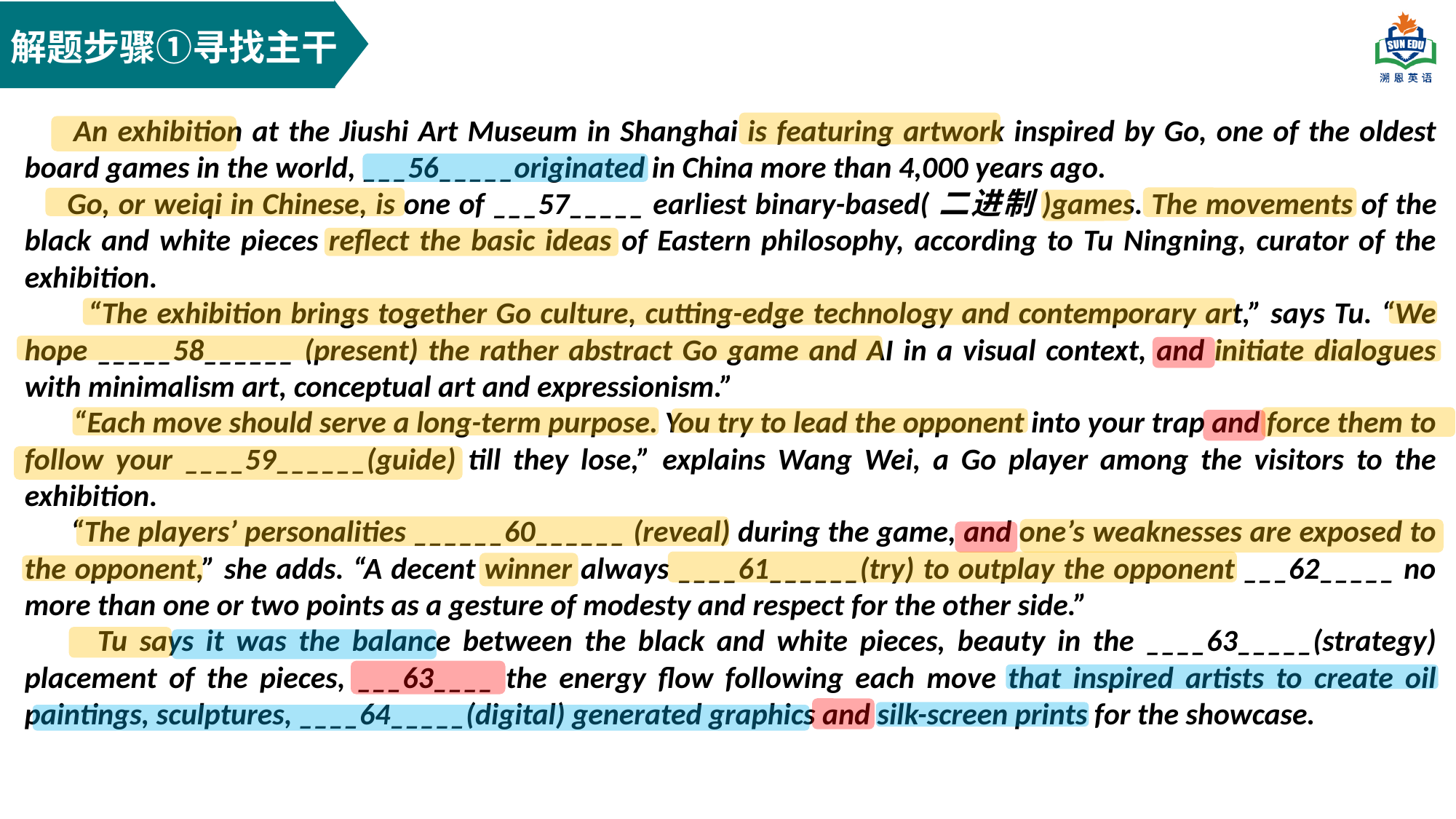

解题步骤①寻找主干
     An exhibition at the Jiushi Art Museum in Shanghai is featuring artwork inspired by Go, one of the oldest board games in the world, ___56_____originated in China more than 4,000 years ago.
     Go, or weiqi in Chinese, is one of ___57_____ earliest binary-based(二进制)games. The movements of the black and white pieces reflect the basic ideas of Eastern philosophy, according to Tu Ningning, curator of the exhibition.
       “The exhibition brings together Go culture, cutting-edge technology and contemporary art,” says Tu. “We hope _____58______ (present) the rather abstract Go game and AI in a visual context, and initiate dialogues with minimalism art, conceptual art and expressionism.”
       “Each move should serve a long-term purpose. You try to lead the opponent into your trap and force them to follow your ____59______(guide) till they lose,” explains Wang Wei, a Go player among the visitors to the exhibition.
      “The players’ personalities ______60______ (reveal) during the game, and one’s weaknesses are exposed to the opponent,” she adds. “A decent winner always ____61______(try) to outplay the opponent ___62_____ no more than one or two points as a gesture of modesty and respect for the other side.”
      Tu says it was the balance between the black and white pieces, beauty in the ____63_____(strategy) placement of the pieces, ___63____ the energy flow following each move that inspired artists to create oil paintings, sculptures, ____64_____(digital) generated graphics and silk-screen prints for the showcase.